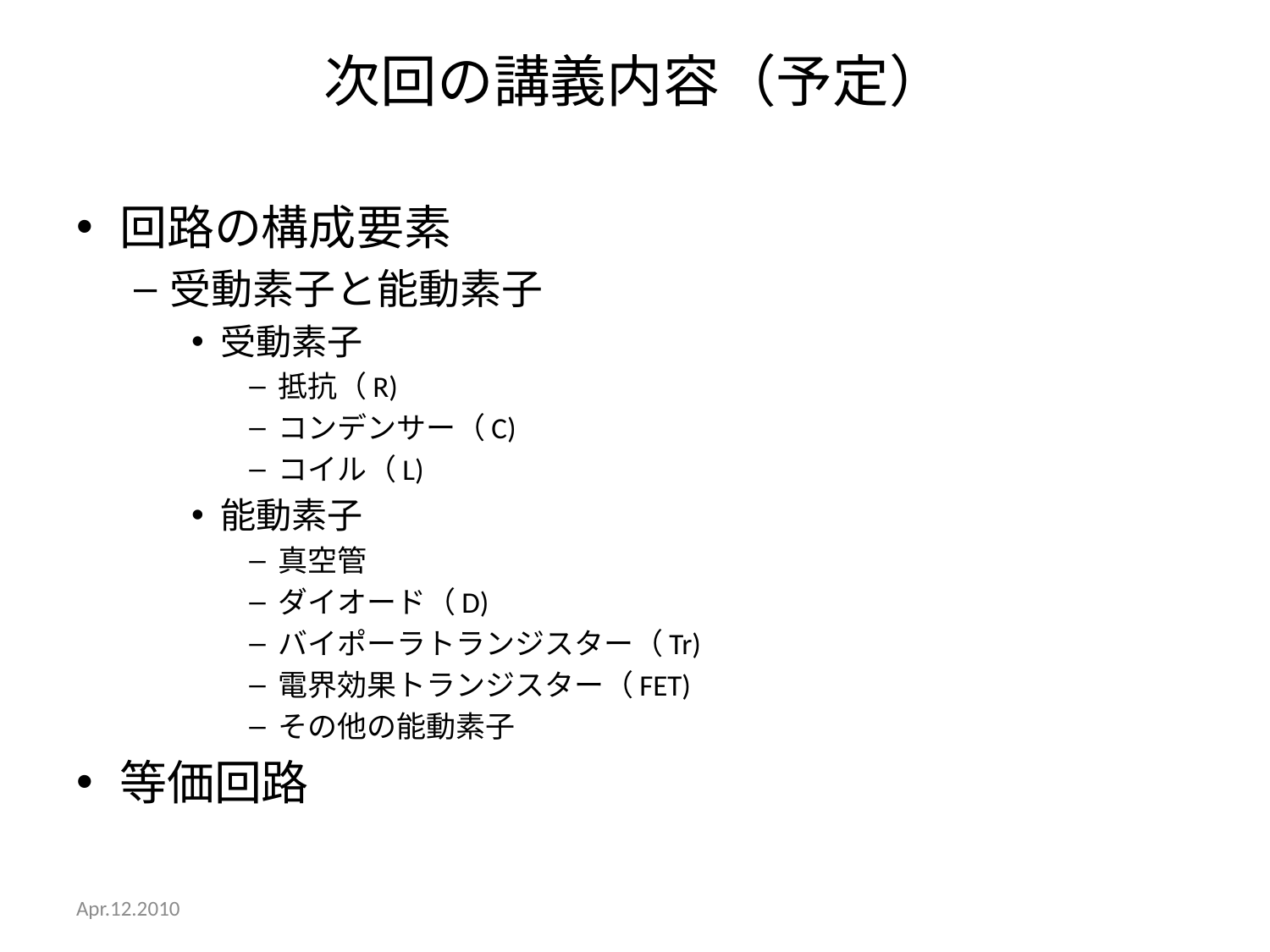

# 次回の講義内容（予定）
回路の構成要素
受動素子と能動素子
受動素子
抵抗（R)
コンデンサー（C)
コイル（L)
能動素子
真空管
ダイオード（D)
バイポーラトランジスター（Tr)
電界効果トランジスター（FET)
その他の能動素子
等価回路

Apr.12.2010